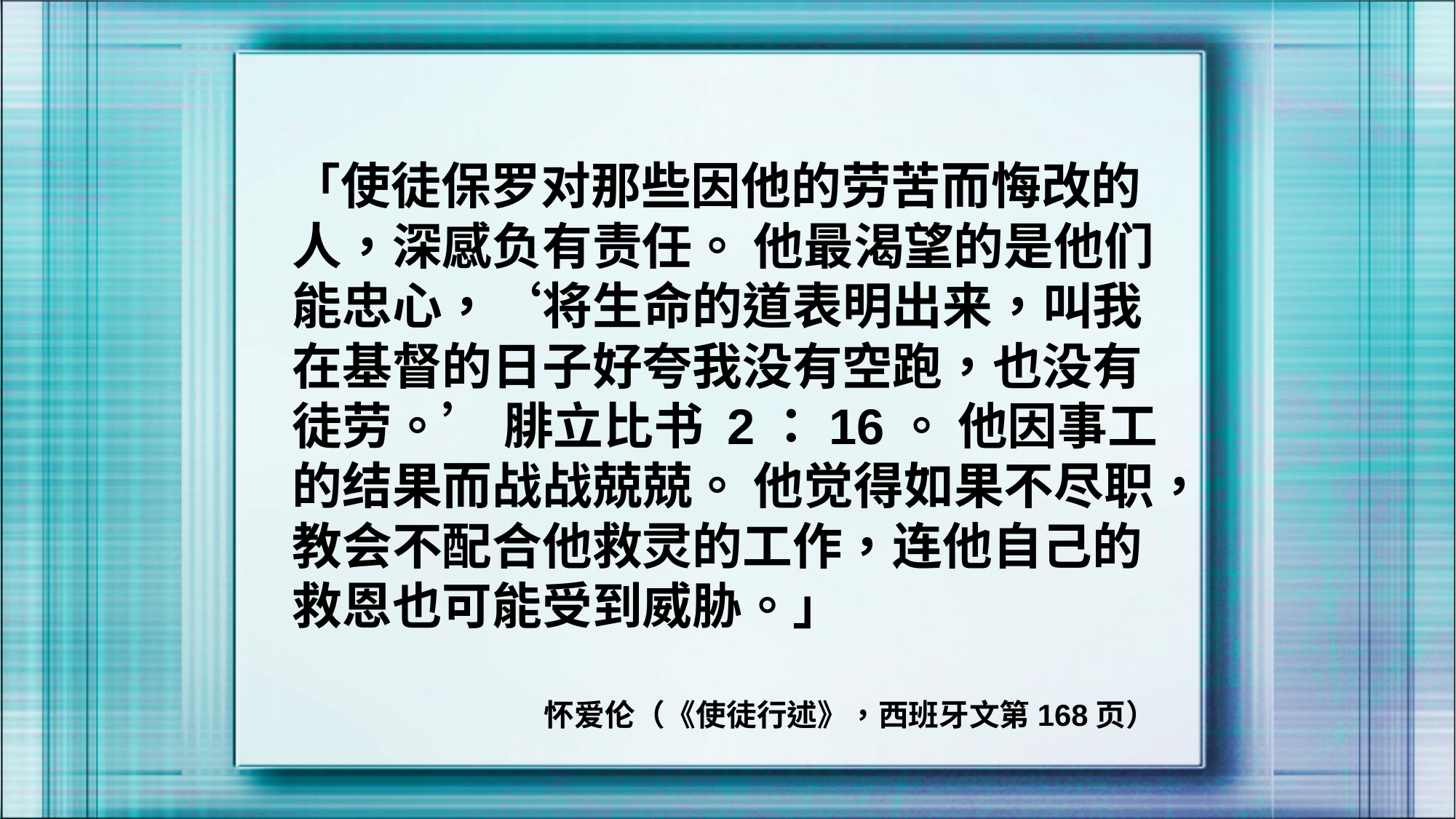

「使徒保罗对那些因他的劳苦而悔改的人，深感负有责任。 他最渴望的是他们能忠心，‘将生命的道表明出来，叫我在基督的日子好夸我没有空跑，也没有徒劳。’ 腓立比书 2：16。 他因事工的结果而战战兢兢。 他觉得如果不尽职，教会不配合他救灵的工作，连他自己的救恩也可能受到威胁。」
怀爱伦（《使徒行述》，西班牙文第168页）